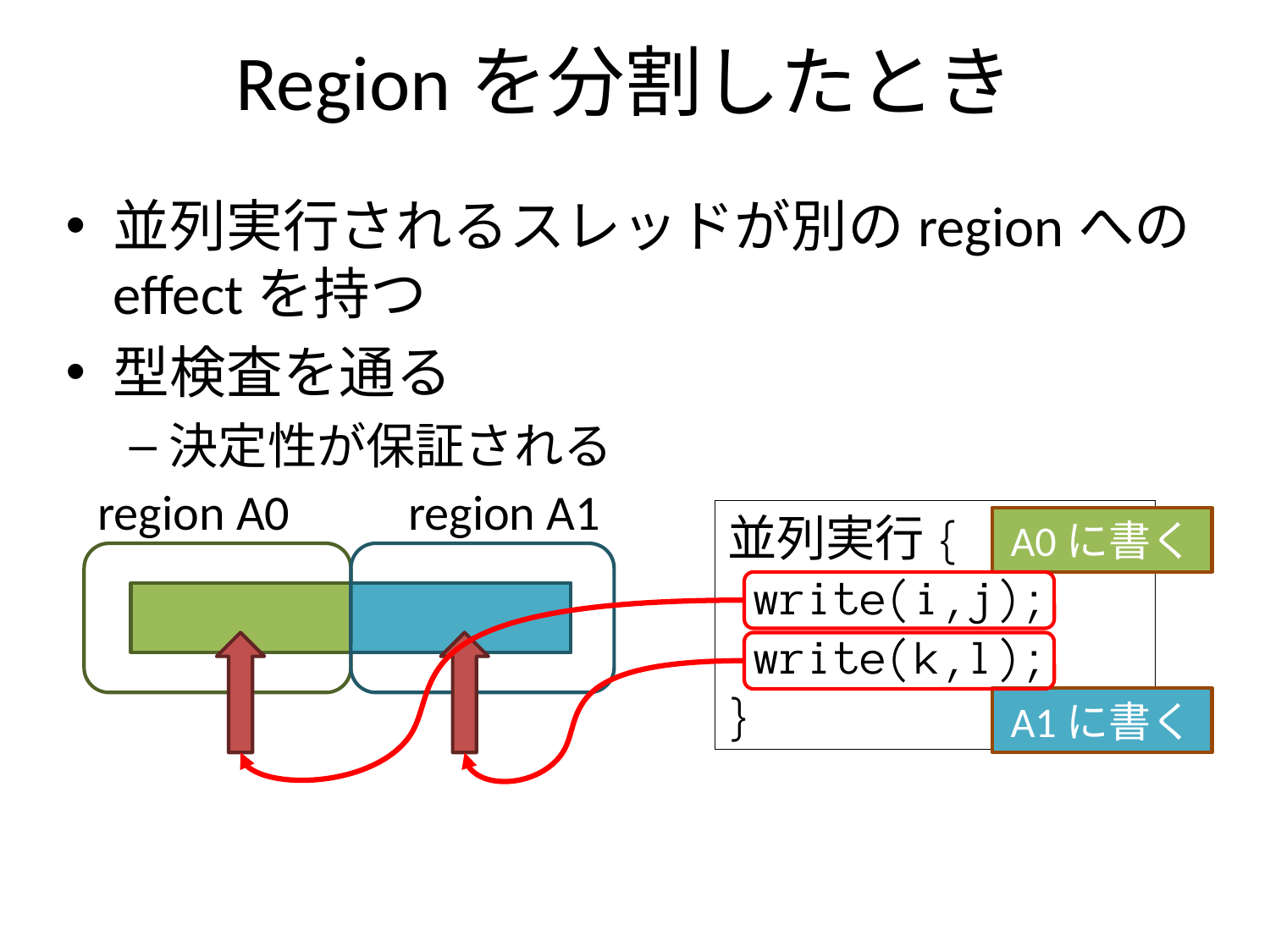

# Regionを分割したとき
並列実行されるスレッドが別のregionへのeffectを持つ
型検査を通る
決定性が保証される
region A1
region A0
並列実行{
 write(i,j);
 write(k,l);
}
A0に書く

A1に書く